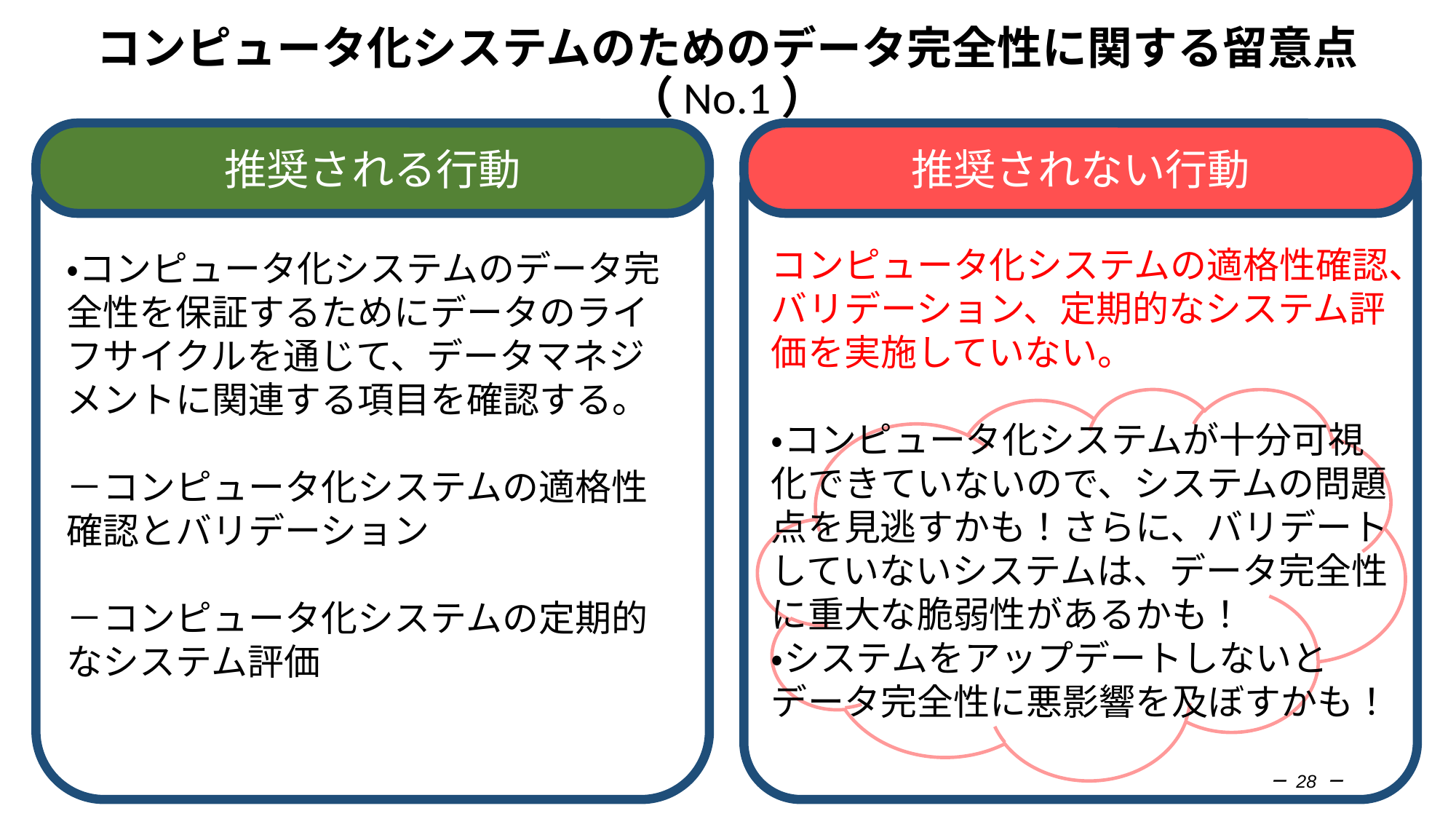

# コンピュータ化システムのためのデータ完全性に関する留意点（No.1）
推奨される行動
推奨されない行動
・コンピュータ化システムのデータ完全性を保証するためにデータのライフサイクルを通じて、データマネジメントに関連する項目を確認する。

－コンピュータ化システムの適格性確認とバリデーション

－コンピュータ化システムの定期的なシステム評価

コンピュータ化システムの適格性確認、バリデーション、定期的なシステム評価を実施していない。

・コンピュータ化システムが十分可視化できていないので、システムの問題点を見逃すかも！さらに、バリデートしていないシステムは、データ完全性に重大な脆弱性があるかも！
・システムをアップデートしないとデータ完全性に悪影響を及ぼすかも！

－ 28 －